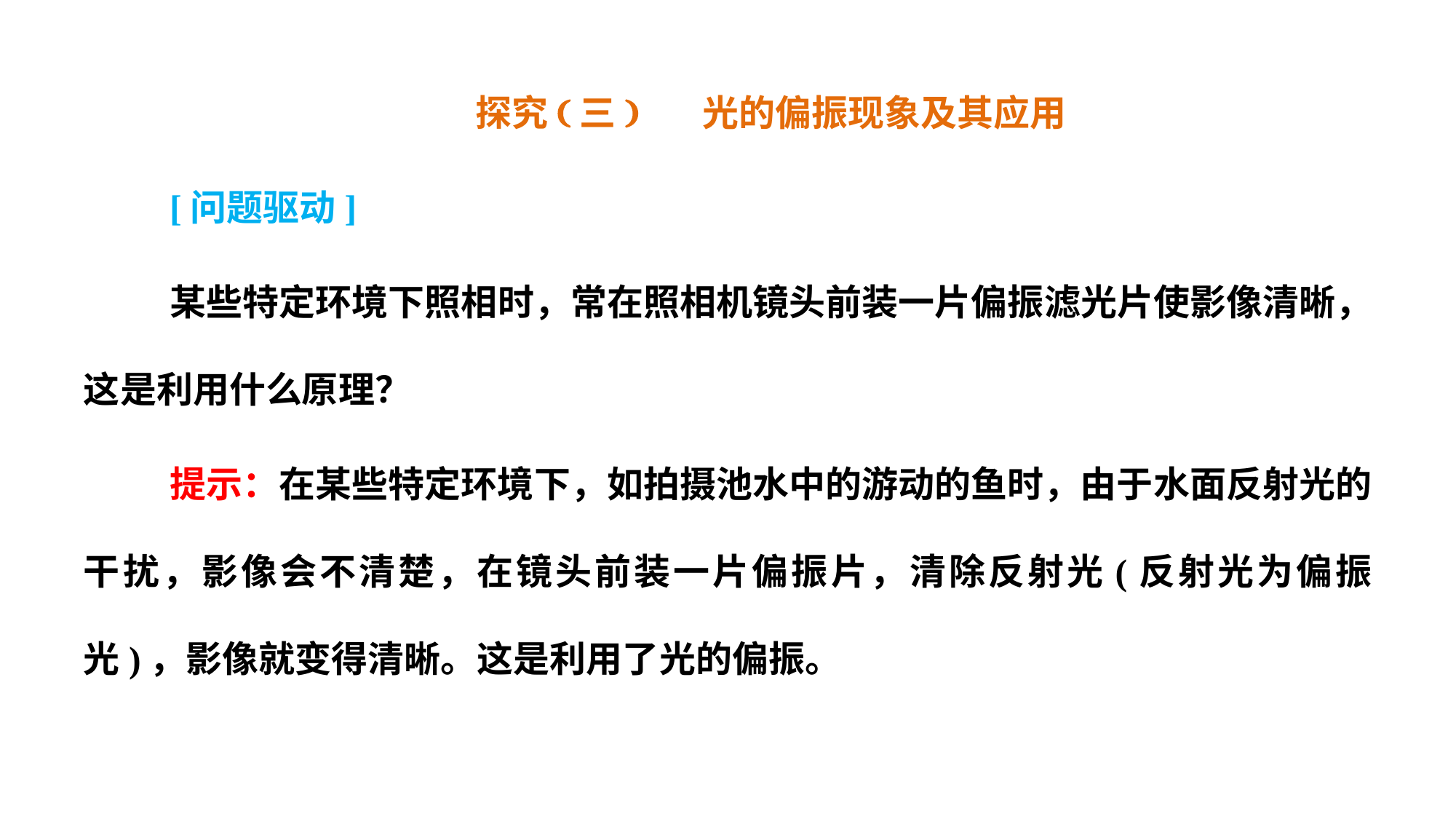

探究(三)   光的偏振现象及其应用
[问题驱动]
某些特定环境下照相时，常在照相机镜头前装一片偏振滤光片使影像清晰，这是利用什么原理？
提示：在某些特定环境下，如拍摄池水中的游动的鱼时，由于水面反射光的干扰，影像会不清楚，在镜头前装一片偏振片，清除反射光(反射光为偏振光)，影像就变得清晰。这是利用了光的偏振。